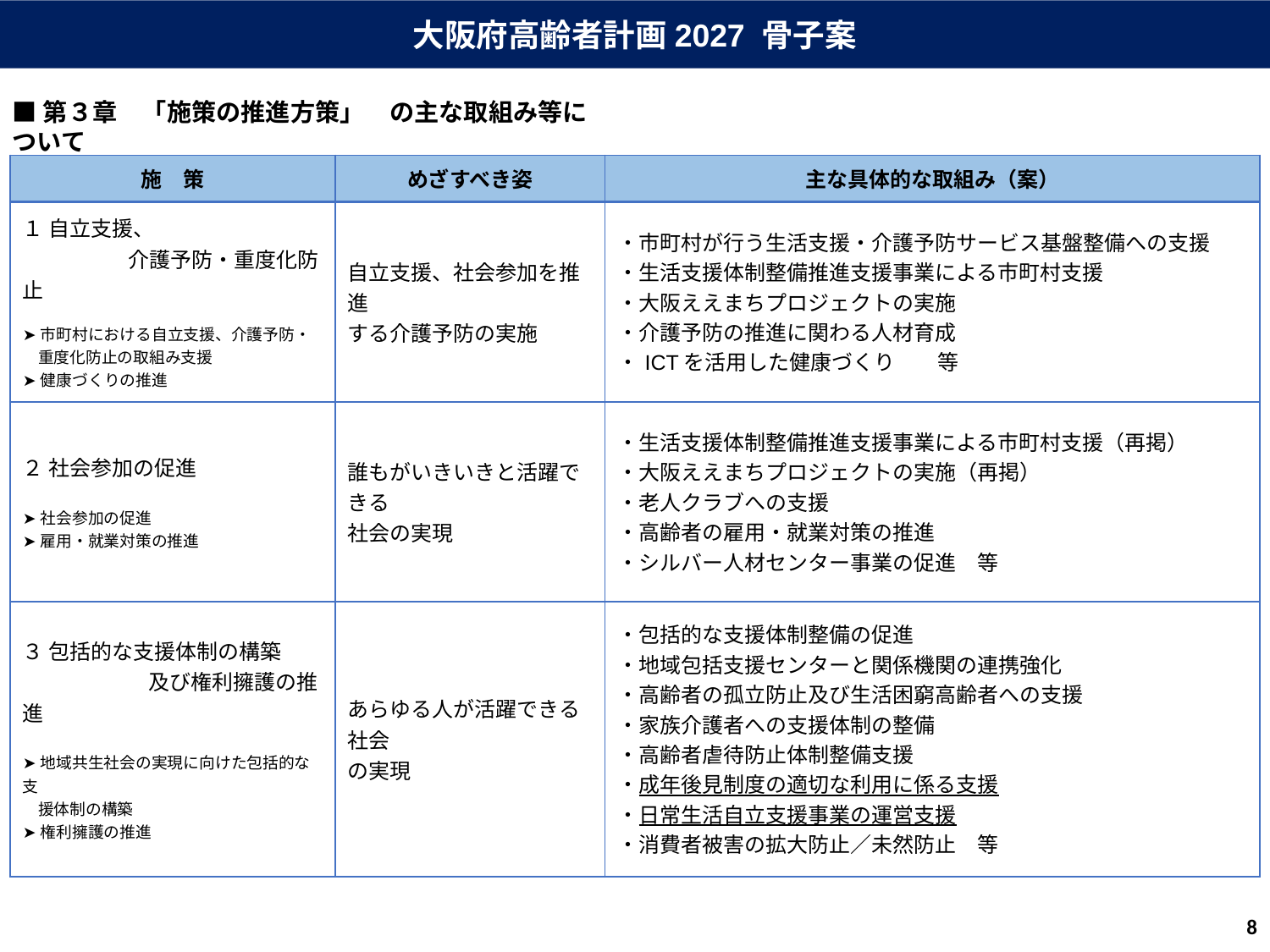

大阪府高齢者計画2027 骨子案
■第３章　「施策の推進方策」　の主な取組み等について
| 施　策 | めざすべき姿 | 主な具体的な取組み（案） |
| --- | --- | --- |
| １ 自立支援、 　　　　　介護予防・重度化防止 ➤市町村における自立支援、介護予防・ 重度化防止の取組み支援 ➤健康づくりの推進 | 自立支援、社会参加を推進 する介護予防の実施 | ・市町村が行う生活支援・介護予防サービス基盤整備への支援 ・生活支援体制整備推進支援事業による市町村支援 ・大阪ええまちプロジェクトの実施 ・介護予防の推進に関わる人材育成　 ・ICTを活用した健康づくり　　等 |
| ２ 社会参加の促進 ➤社会参加の促進 ➤雇用・就業対策の推進 | 誰もがいきいきと活躍できる 社会の実現 | ・生活支援体制整備推進支援事業による市町村支援（再掲） ・大阪ええまちプロジェクトの実施（再掲） ・老人クラブへの支援 ・高齢者の雇用・就業対策の推進 ・シルバー人材センター事業の促進　等 |
| ３ 包括的な支援体制の構築 　　　　　 及び権利擁護の推進 ➤地域共生社会の実現に向けた包括的な支 援体制の構築 ➤権利擁護の推進 | あらゆる人が活躍できる社会 の実現 | ・包括的な支援体制整備の促進 ・地域包括支援センターと関係機関の連携強化 ・高齢者の孤立防止及び生活困窮高齢者への支援 ・家族介護者への支援体制の整備 ・高齢者虐待防止体制整備支援 ・成年後見制度の適切な利用に係る支援 ・日常生活自立支援事業の運営支援 ・消費者被害の拡大防止／未然防止　等 |
8